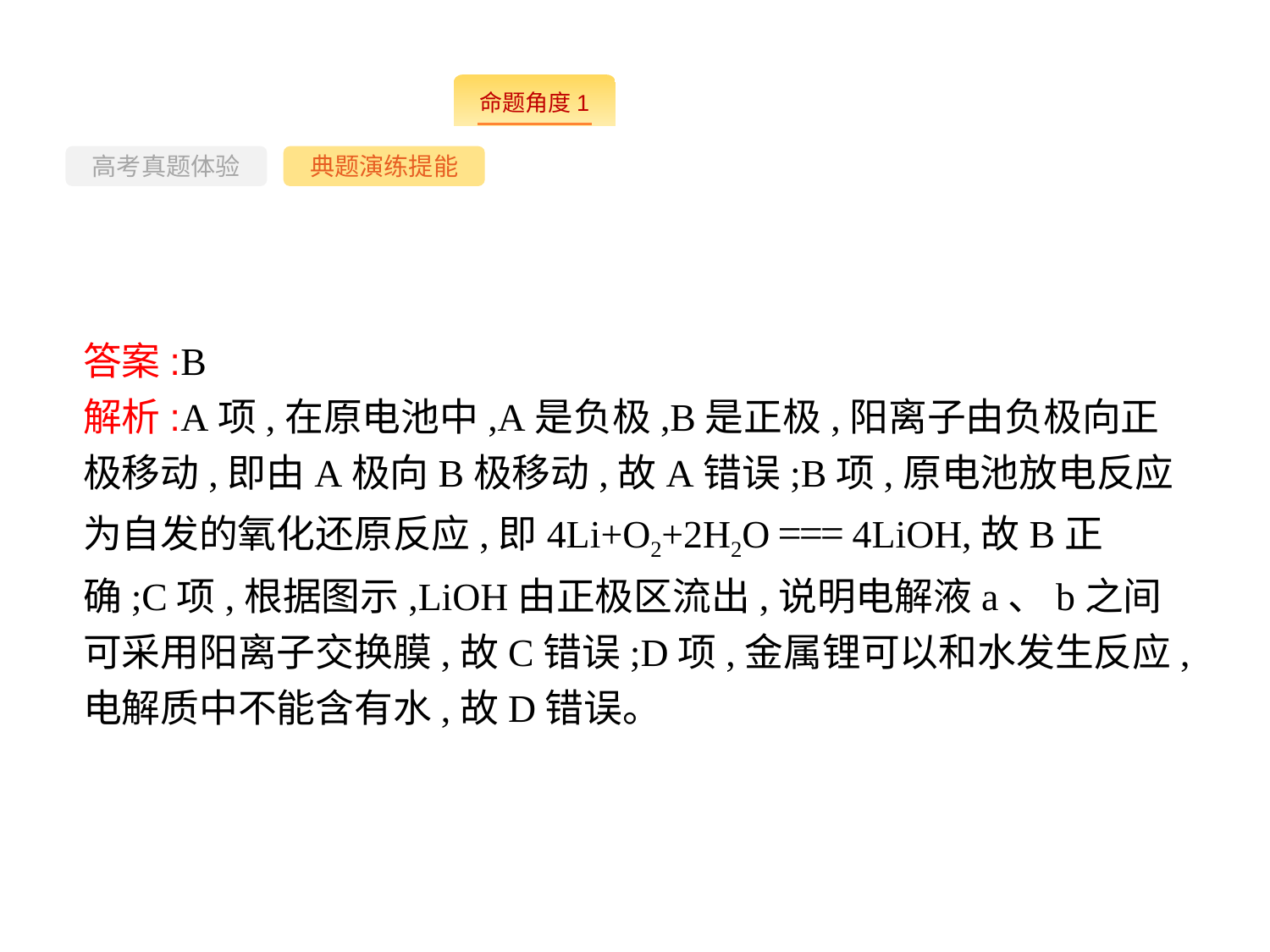

-46-
高考真题体验
典题演练提能
答案:B
解析:A项,在原电池中,A是负极,B是正极,阳离子由负极向正极移动,即由A极向B极移动,故A错误;B项,原电池放电反应为自发的氧化还原反应,即4Li+O2+2H2O === 4LiOH,故B正确;C项,根据图示,LiOH由正极区流出,说明电解液a、b之间可采用阳离子交换膜,故C错误;D项,金属锂可以和水发生反应,电解质中不能含有水,故D错误。